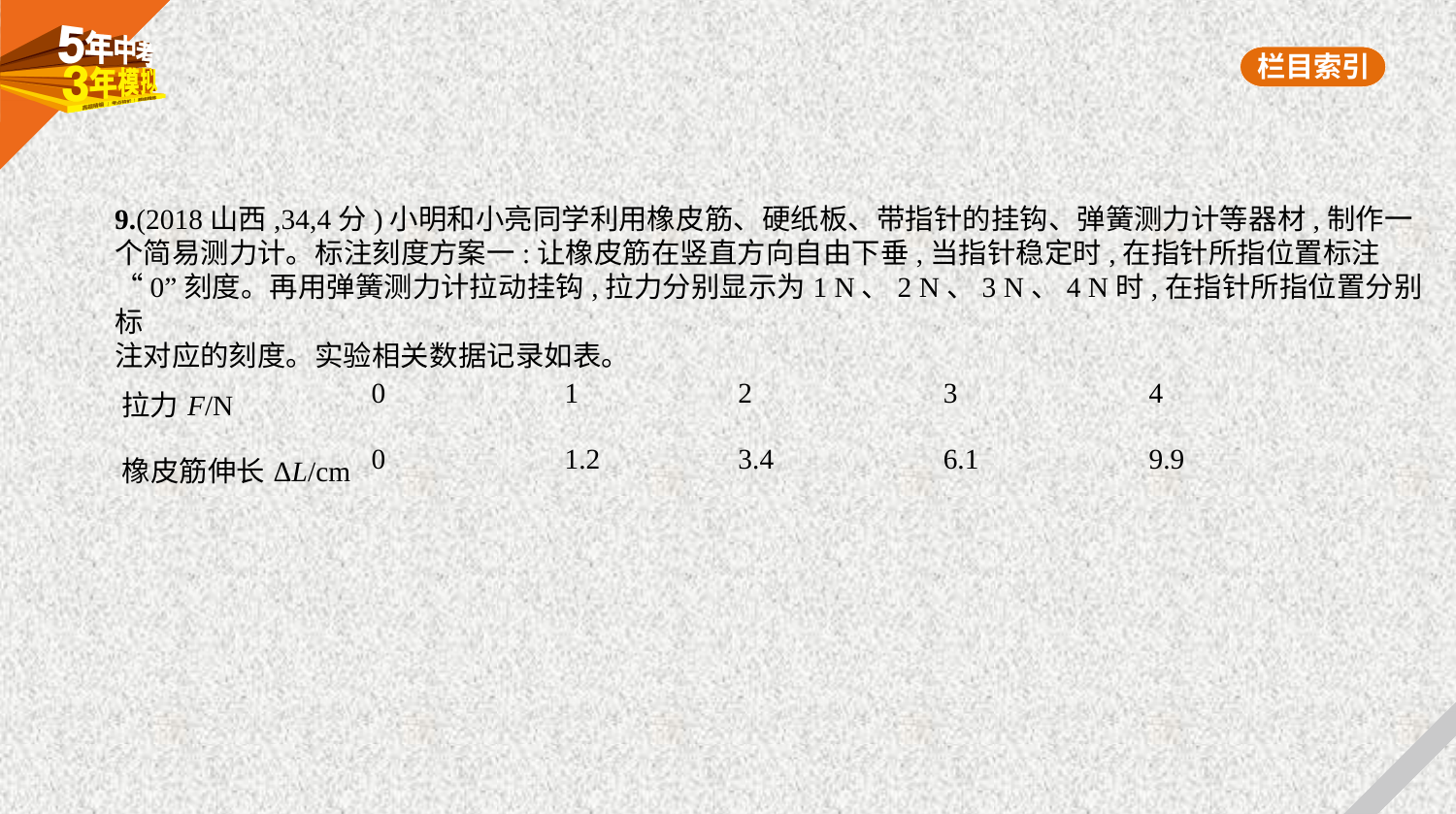

9.(2018山西,34,4分)小明和小亮同学利用橡皮筋、硬纸板、带指针的挂钩、弹簧测力计等器材,制作一
个简易测力计。标注刻度方案一:让橡皮筋在竖直方向自由下垂,当指针稳定时,在指针所指位置标注
“0”刻度。再用弹簧测力计拉动挂钩,拉力分别显示为1 N、2 N、3 N、4 N时,在指针所指位置分别标
注对应的刻度。实验相关数据记录如表。
| 拉力F/N | 0 | 1 | 2 | 3 | 4 |
| --- | --- | --- | --- | --- | --- |
| 橡皮筋伸长ΔL/cm | 0 | 1.2 | 3.4 | 6.1 | 9.9 |